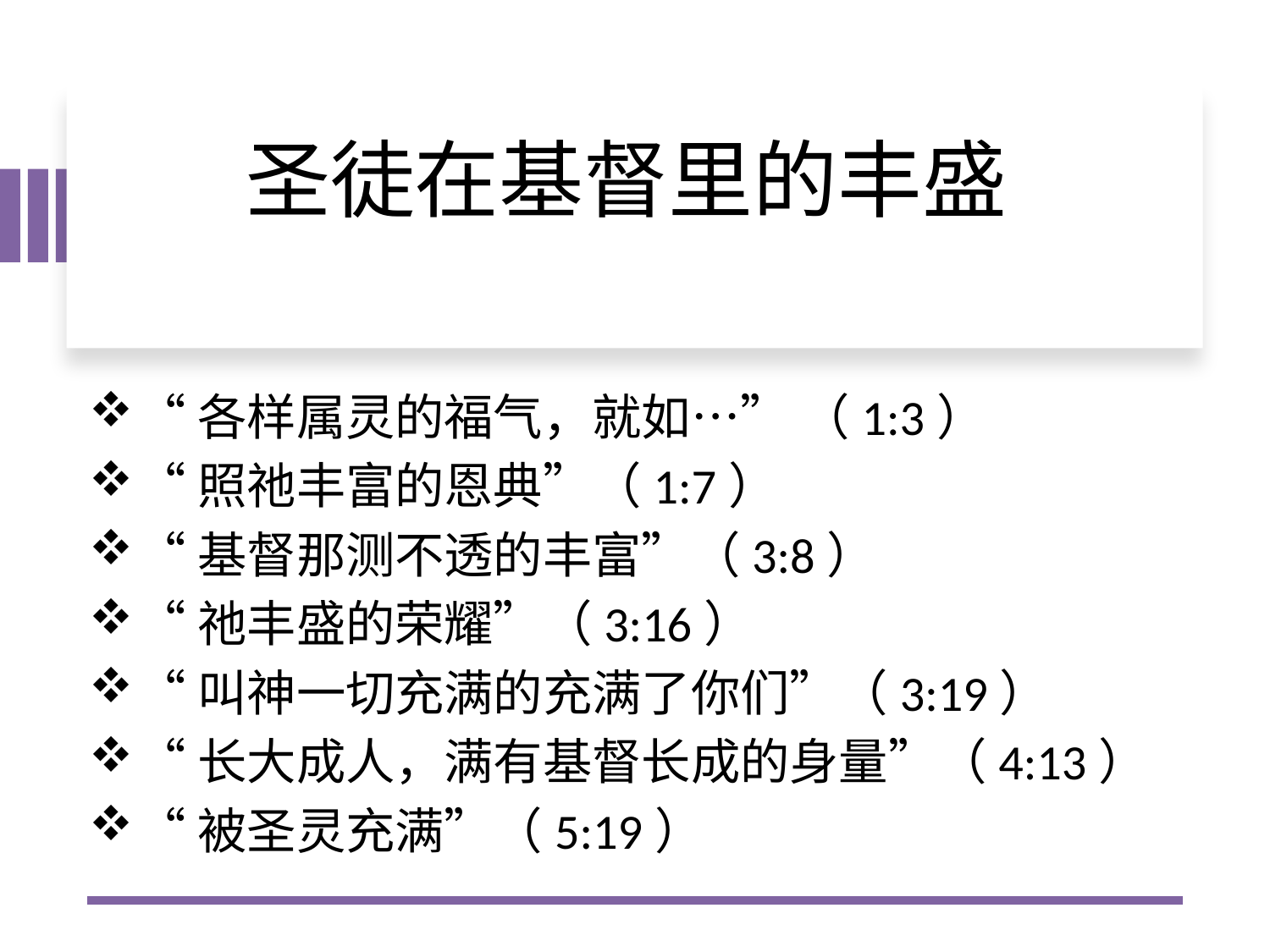

# 圣徒在基督里的丰盛

“各样属灵的福气，就如…” （1:3）
“照祂丰富的恩典”（1:7）
“基督那测不透的丰富”（3:8）
“祂丰盛的荣耀”（3:16）
“叫神一切充满的充满了你们”（3:19）
“长大成人，满有基督长成的身量”（4:13）
“被圣灵充满”（5:19）